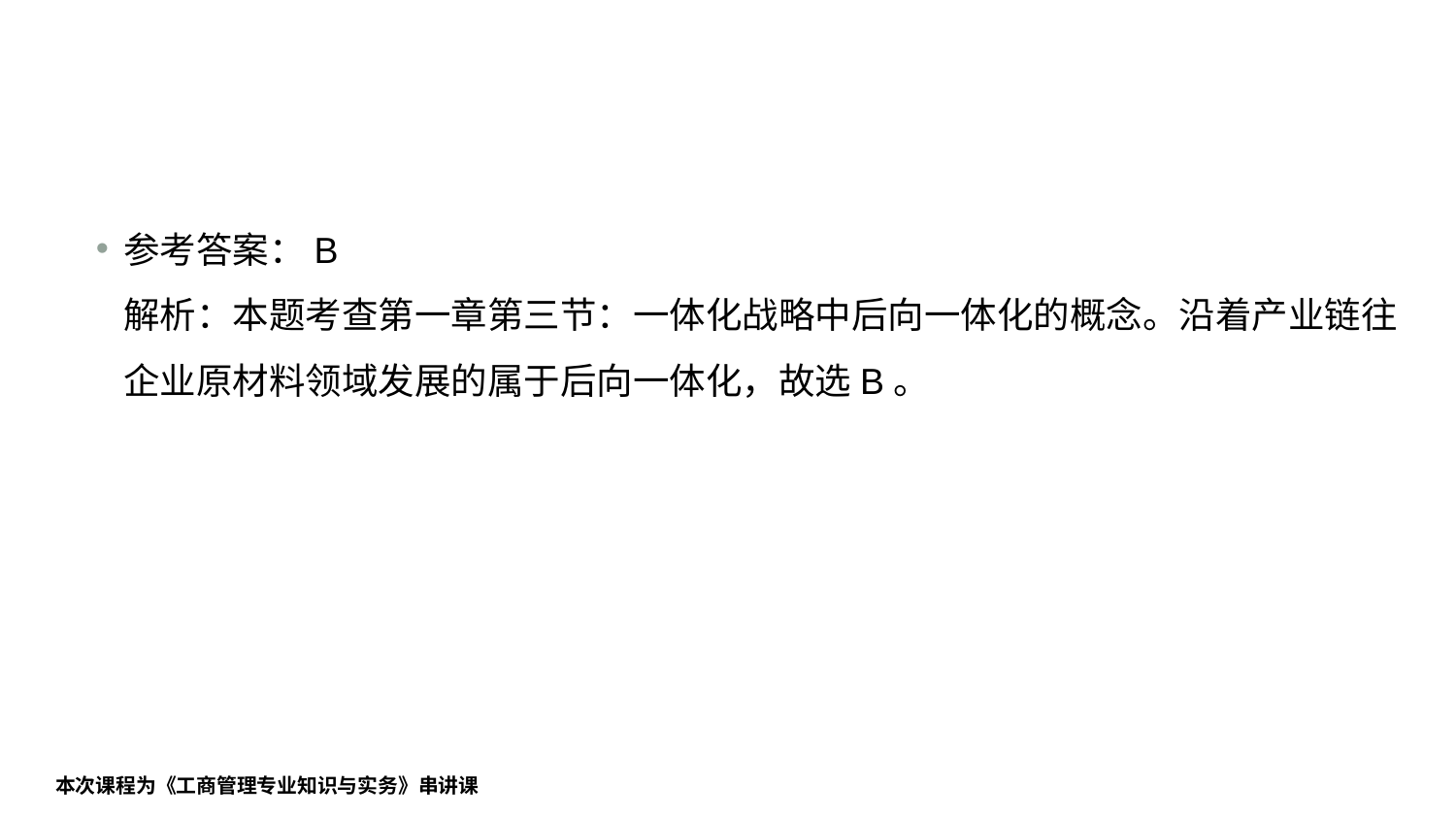

#

参考答案：B
解析：本题考查第一章第三节：一体化战略中后向一体化的概念。沿着产业链往企业原材料领域发展的属于后向一体化，故选B。